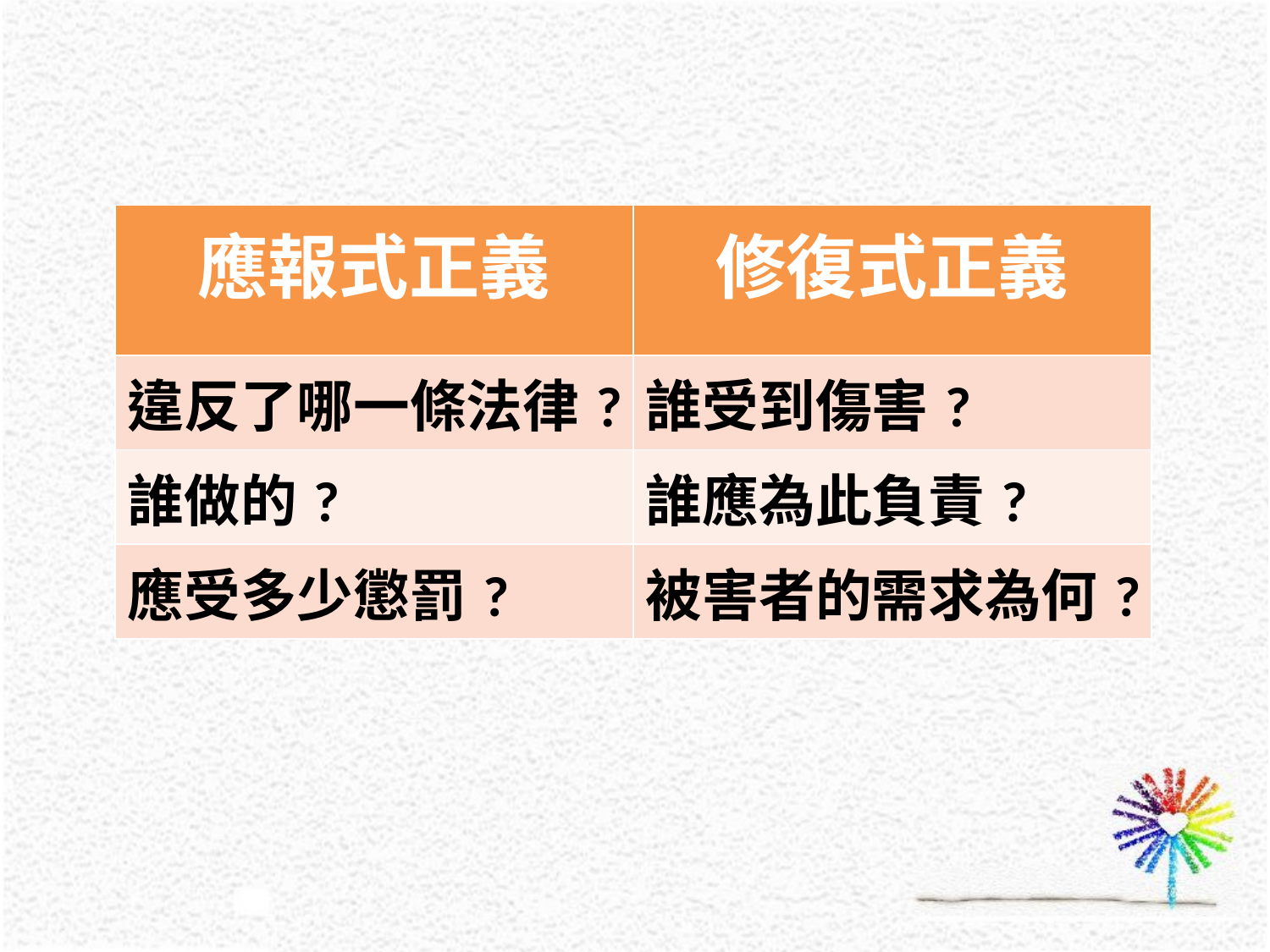

| 應報式正義 | 修復式正義 |
| --- | --- |
| 違反了哪一條法律? | 誰受到傷害? |
| 誰做的? | 誰應為此負責? |
| 應受多少懲罰? | 被害者的需求為何? |